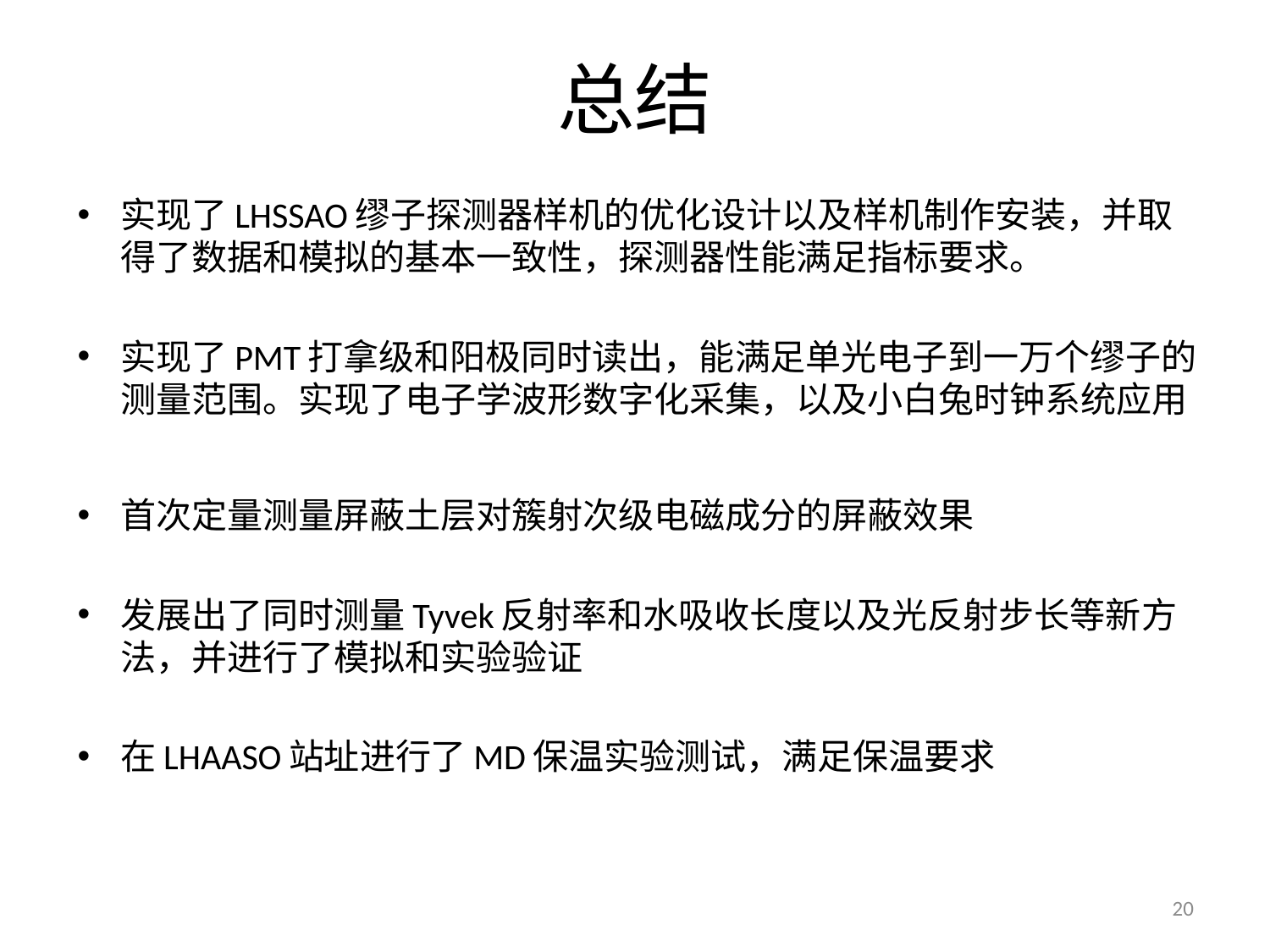

# 总结
实现了LHSSAO缪子探测器样机的优化设计以及样机制作安装，并取得了数据和模拟的基本一致性，探测器性能满足指标要求。

实现了PMT打拿级和阳极同时读出，能满足单光电子到一万个缪子的测量范围。实现了电子学波形数字化采集，以及小白兔时钟系统应用

首次定量测量屏蔽土层对簇射次级电磁成分的屏蔽效果

发展出了同时测量Tyvek反射率和水吸收长度以及光反射步长等新方法，并进行了模拟和实验验证

在LHAASO站址进行了MD保温实验测试，满足保温要求

20